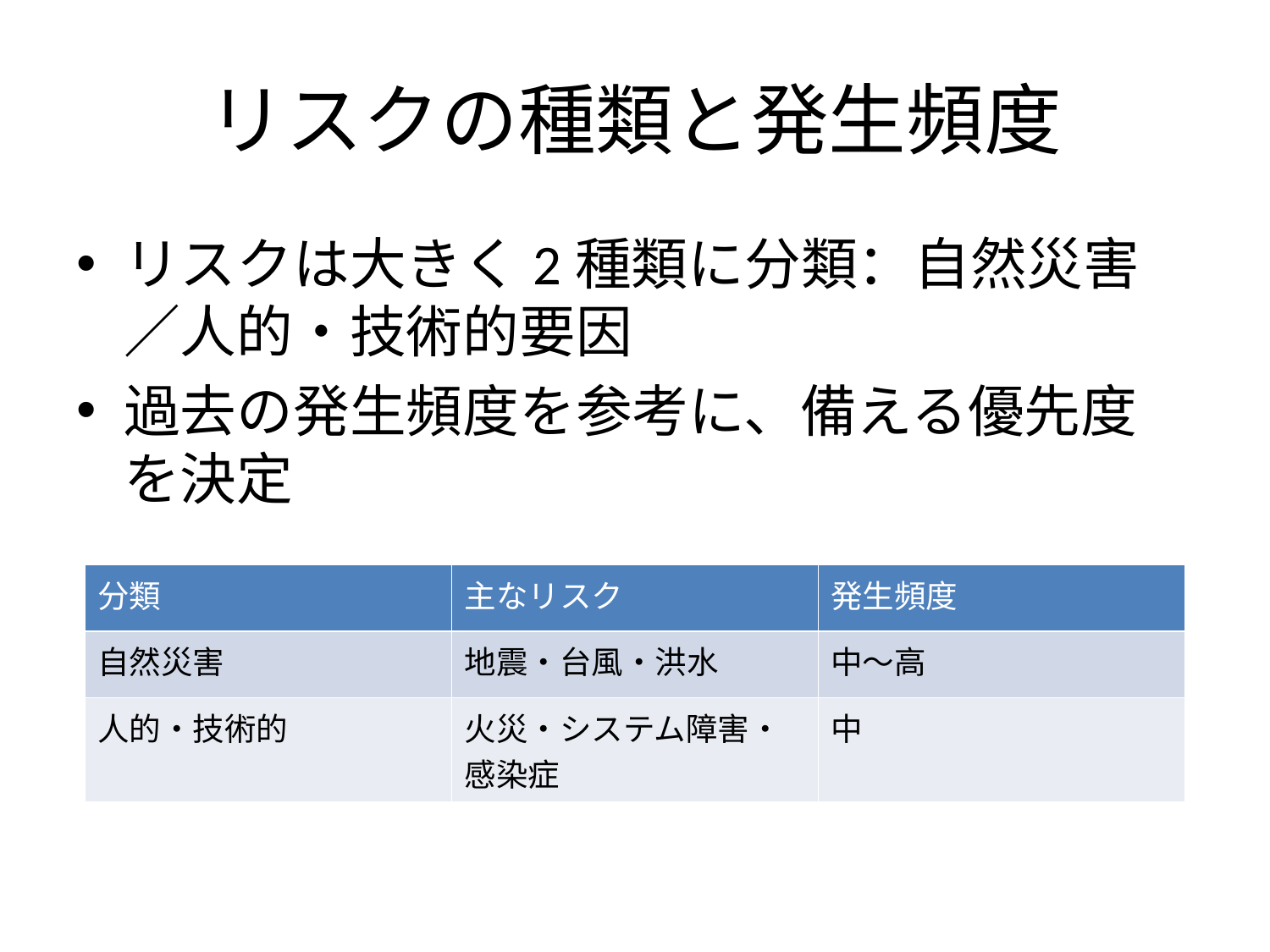

# リスクの種類と発生頻度
リスクは大きく2種類に分類：自然災害／人的・技術的要因
過去の発生頻度を参考に、備える優先度を決定
| 分類 | 主なリスク | 発生頻度 |
| --- | --- | --- |
| 自然災害 | 地震・台風・洪水 | 中〜高 |
| 人的・技術的 | 火災・システム障害・感染症 | 中 |